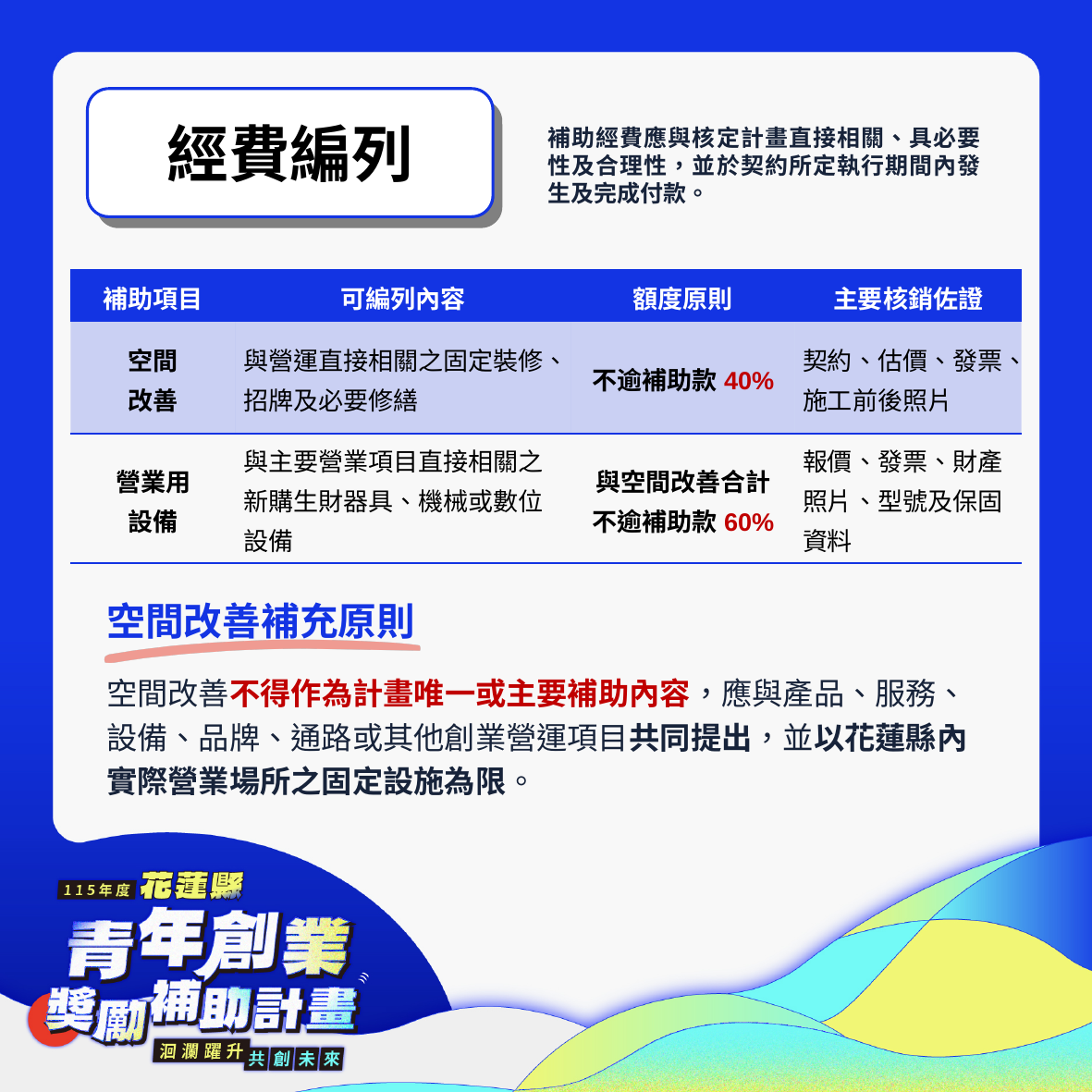

經費編列

補助經費應與核定計畫直接相關、具必要性及合理性，並於契約所定執行期間內發生及完成付款。
| 補助項目 | 可編列內容 | 額度原則 | 主要核銷佐證 |
| --- | --- | --- | --- |
| 空間 改善 | 與營運直接相關之固定裝修、招牌及必要修繕 | 不逾補助款40% | 契約、估價、發票、施工前後照片 |
| 營業用 設備 | 與主要營業項目直接相關之新購生財器具、機械或數位設備 | 與空間改善合計 不逾補助款60% | 報價、發票、財產照片、型號及保固資料 |
空間改善補充原則
空間改善不得作為計畫唯一或主要補助內容，應與產品、服務、設備、品牌、通路或其他創業營運項目共同提出，並以花蓮縣內實際營業場所之固定設施為限。